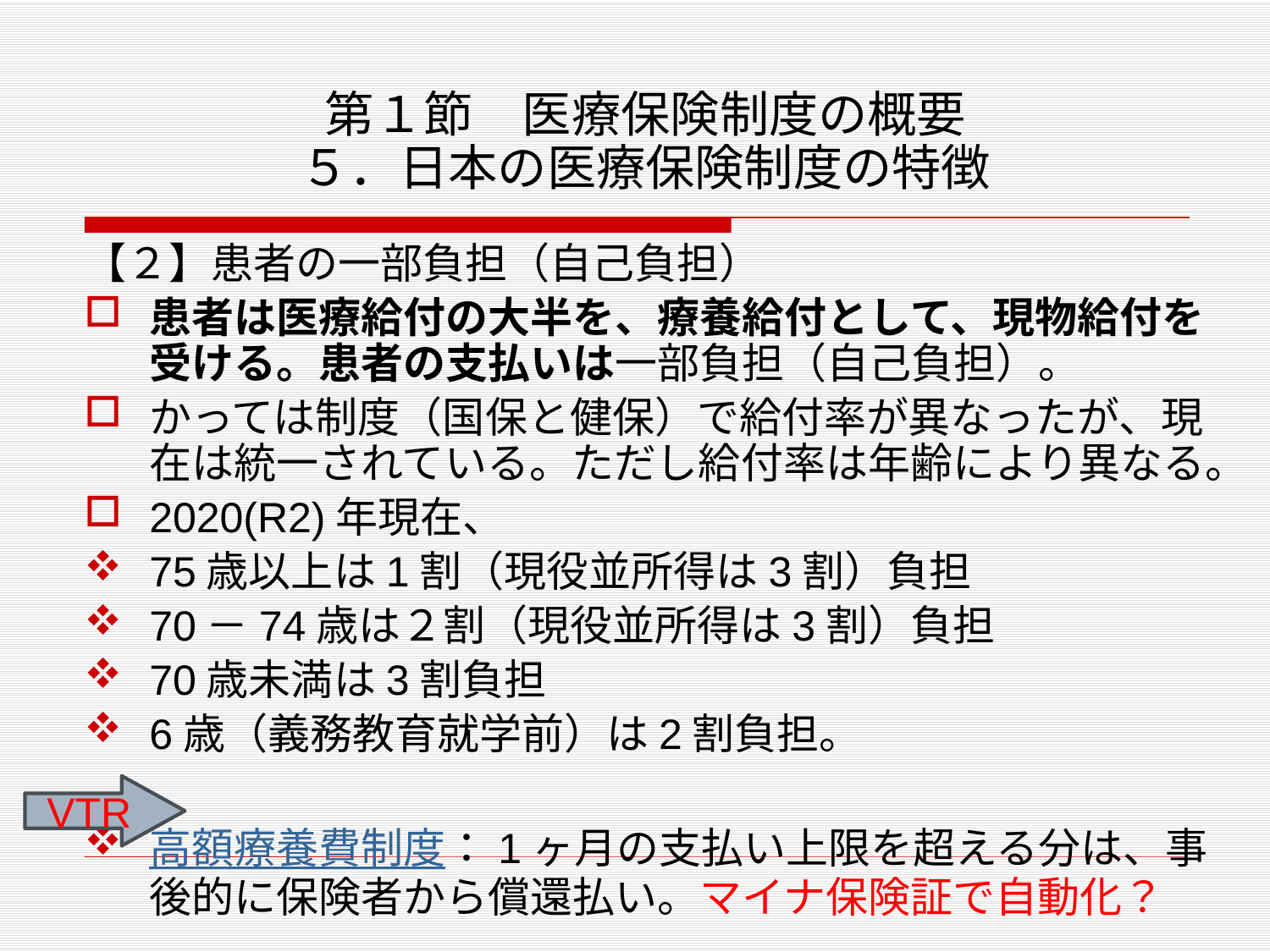

# 第１節　医療保険制度の概要 ５．日本の医療保険制度の特徴
【２】患者の一部負担（自己負担）
患者は医療給付の大半を、療養給付として、現物給付を受ける。患者の支払いは一部負担（自己負担）。
かっては制度（国保と健保）で給付率が異なったが、現在は統一されている。ただし給付率は年齢により異なる。
2020(R2)年現在、
75歳以上は1割（現役並所得は3割）負担
70－74歳は２割（現役並所得は3割）負担
70歳未満は3割負担
6歳（義務教育就学前）は2割負担。

高額療養費制度：1ヶ月の支払い上限を超える分は、事後的に保険者から償還払い。マイナ保険証で自動化？

VTR